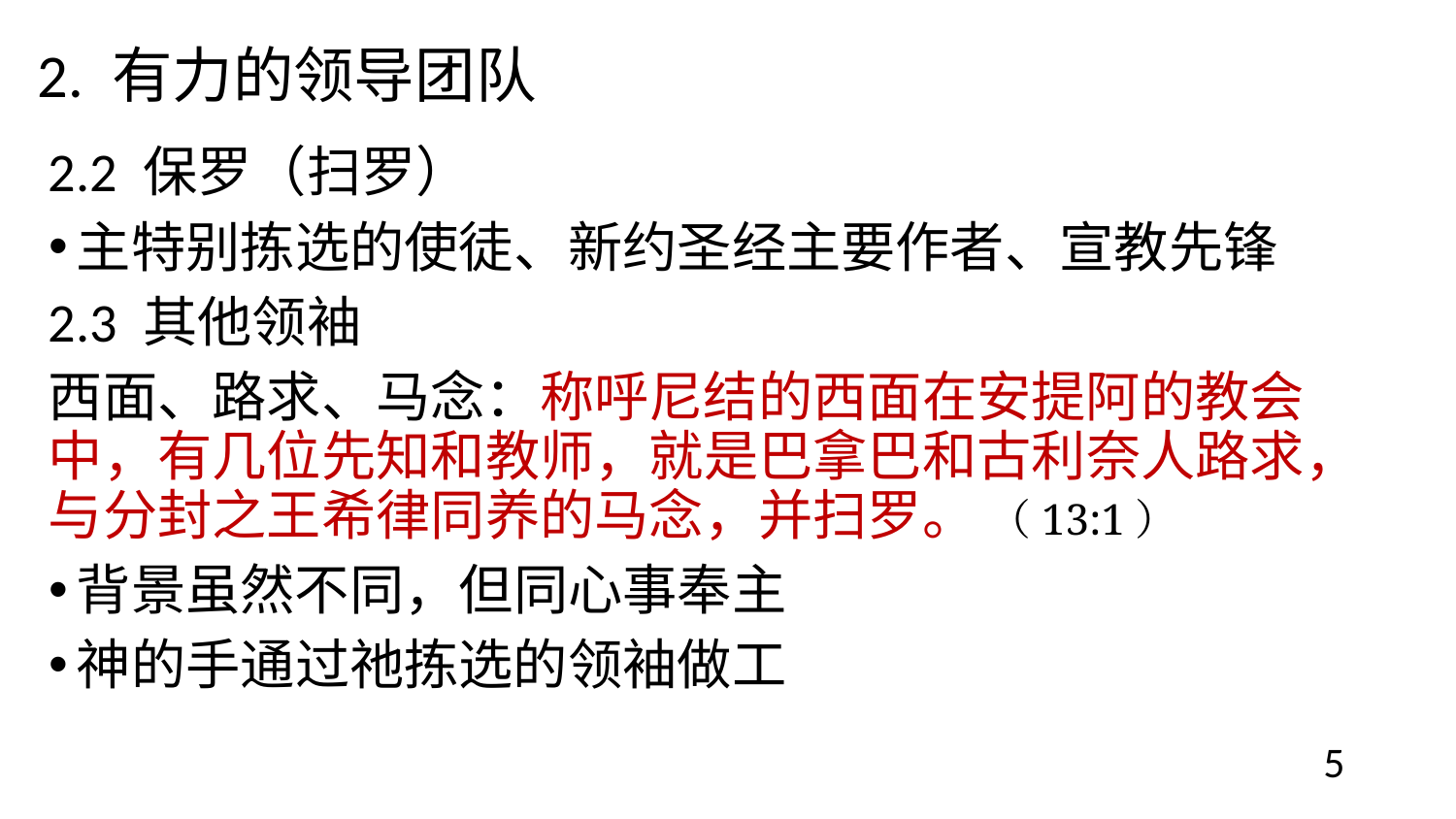

# 2. 有力的领导团队
2.2 保罗（扫罗）
主特别拣选的使徒、新约圣经主要作者、宣教先锋
2.3 其他领袖
西面、路求、马念：称呼尼结的西面在安提阿的教会中，有几位先知和教师，就是巴拿巴和古利奈人路求，与分封之王希律同养的马念，并扫罗。 （13:1）
背景虽然不同，但同心事奉主
神的手通过祂拣选的领袖做工

5